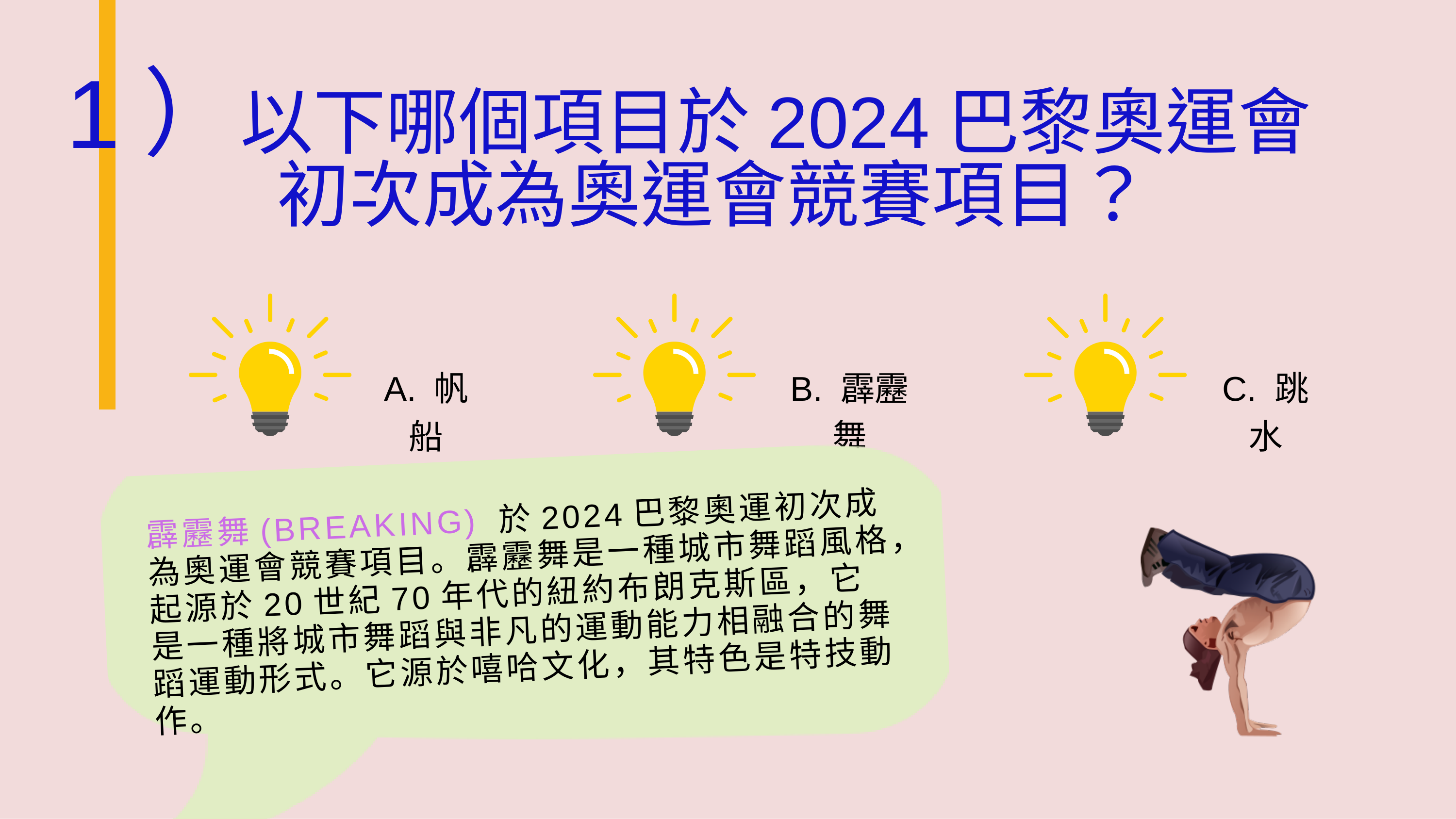

1）以下哪個項目於2024巴黎奧運會
  初次成為奧運會競賽項目？

A. 帆船
B. 霹靂舞
C. 跳水

霹靂舞(BREAKING) 於2024巴黎奧運初次成為奧運會競賽項目。霹靂舞是一種城市舞蹈風格，起源於20世紀70年代的紐約布朗克斯區，它是一種將城市舞蹈與非凡的運動能力相融合的舞蹈運動形式。它源於嘻哈文化，其特色是特技動作。